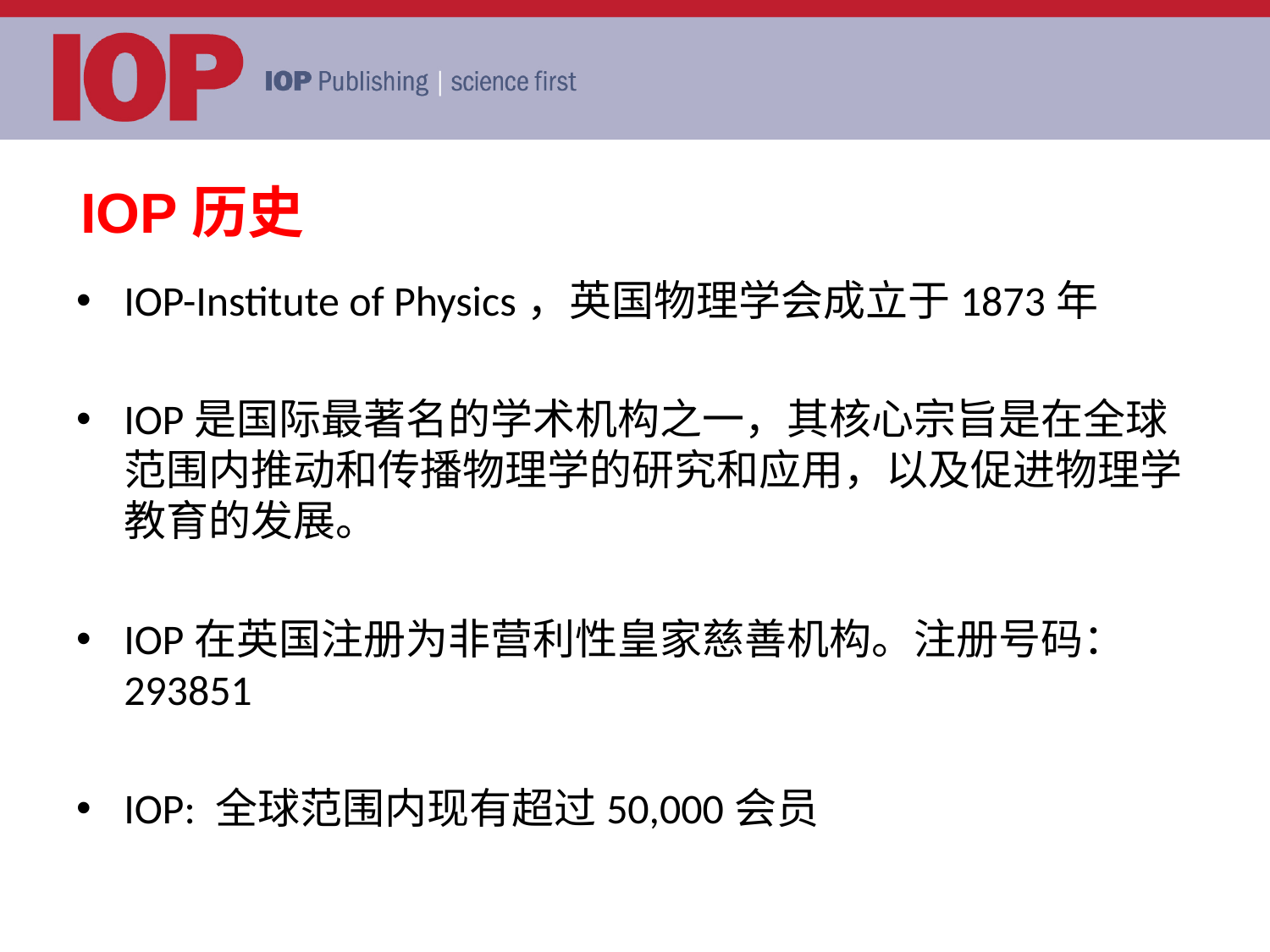

IOP历史
IOP-Institute of Physics，英国物理学会成立于1873年

IOP是国际最著名的学术机构之一，其核心宗旨是在全球范围内推动和传播物理学的研究和应用，以及促进物理学教育的发展。

IOP在英国注册为非营利性皇家慈善机构。注册号码：293851

IOP: 全球范围内现有超过50,000会员